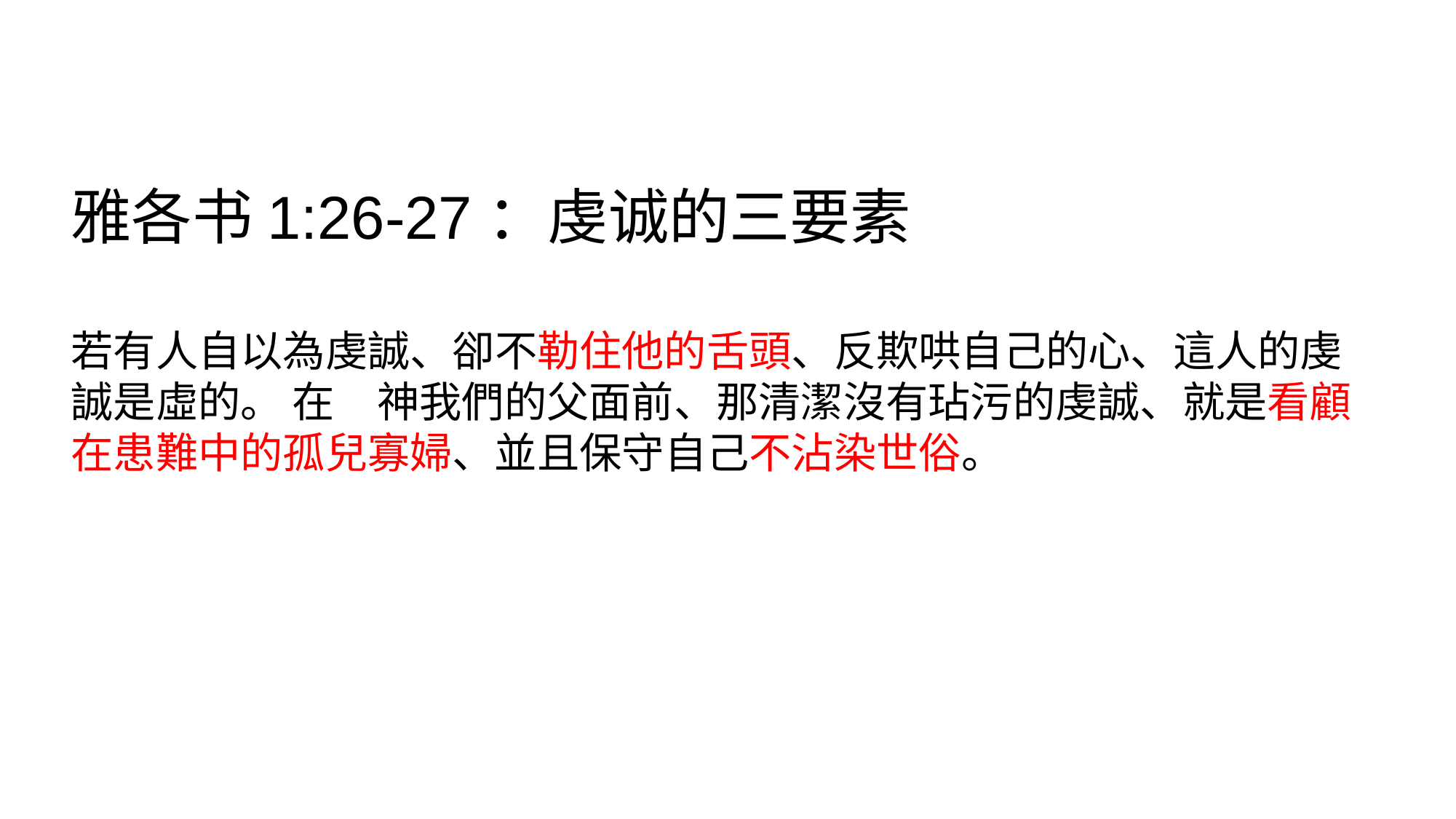

雅各书1:26-27：虔诚的三要素

若有人自以為虔誠、卻不勒住他的舌頭、反欺哄自己的心、這人的虔誠是虛的。 在　神我們的父面前、那清潔沒有玷污的虔誠、就是看顧在患難中的孤兒寡婦、並且保守自己不沾染世俗。